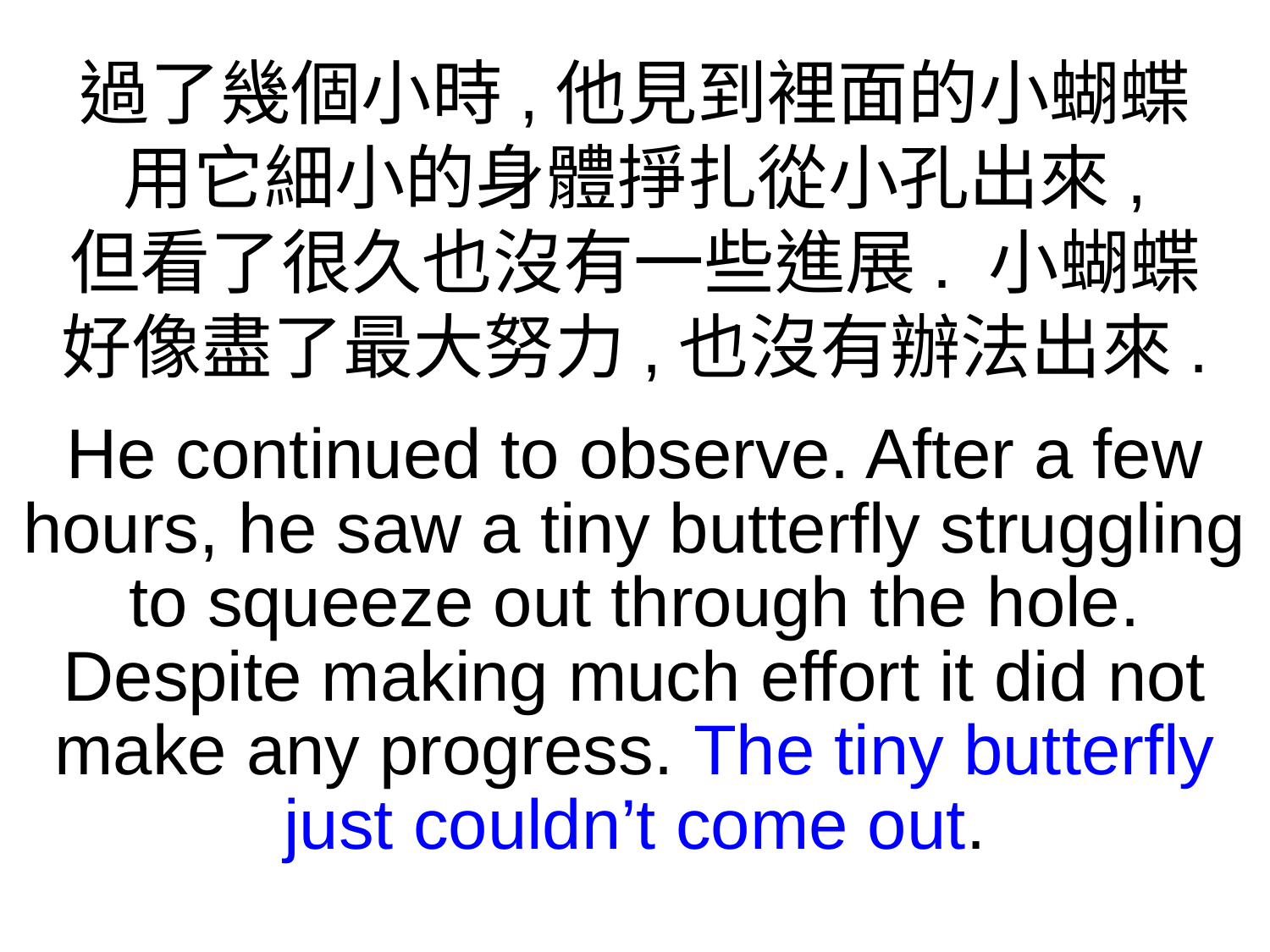

過了幾個小時,他見到裡面的小蝴蝶
用它細小的身體掙扎從小孔出來,
但看了很久也沒有一些進展. 小蝴蝶
好像盡了最大努力,也沒有辦法出來.
He continued to observe. After a few hours, he saw a tiny butterfly struggling to squeeze out through the hole. Despite making much effort it did not make any progress. The tiny butterfly just couldn’t come out.